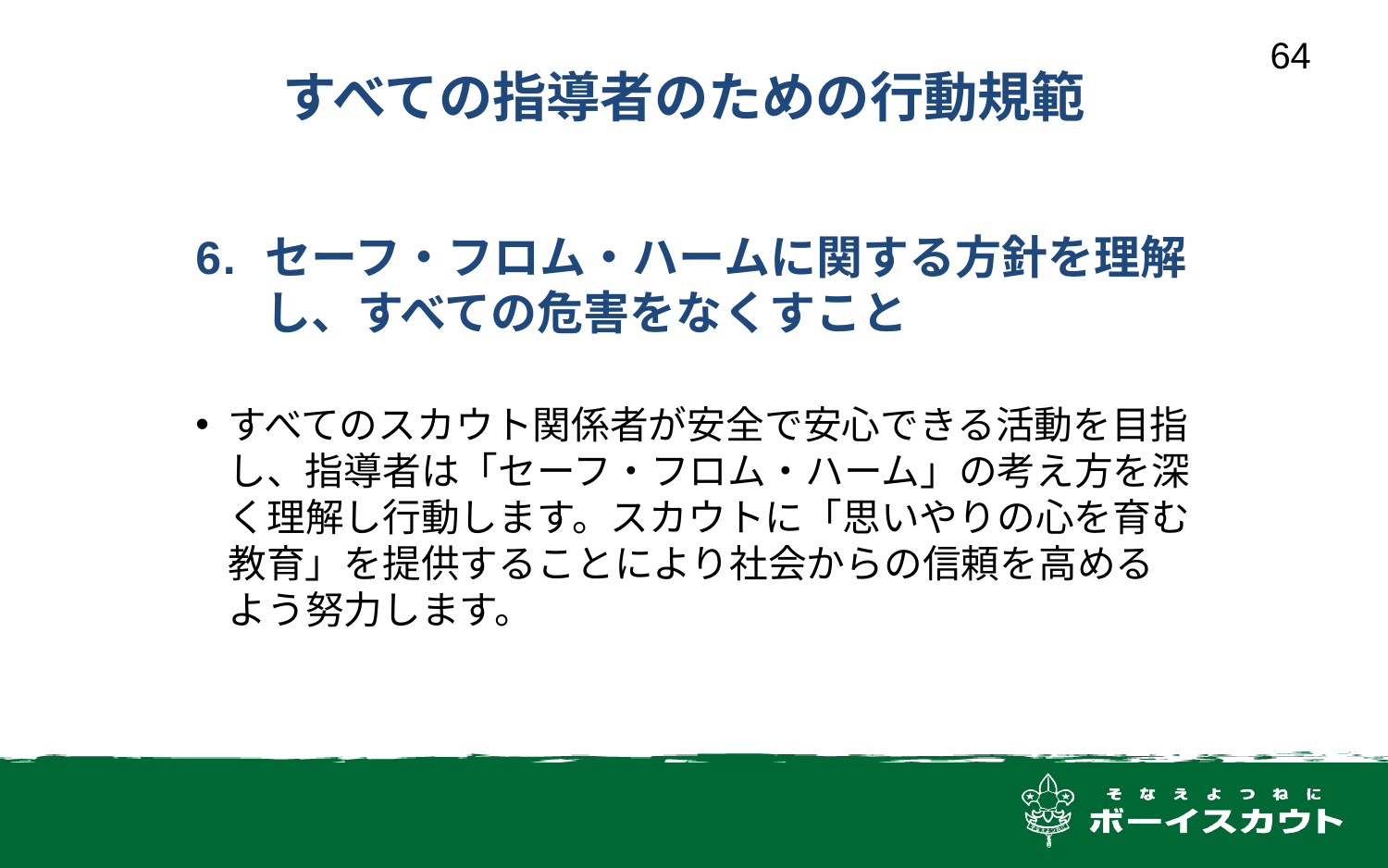

64
すべての指導者のための行動規範
セーフ・フロム・ハームに関する方針を理解し、すべての危害をなくすこと

すべてのスカウト関係者が安全で安心できる活動を目指し、指導者は「セーフ・フロム・ハーム」の考え方を深く理解し行動します。スカウトに「思いやりの心を育む教育」を提供することにより社会からの信頼を高めるよう努力します。